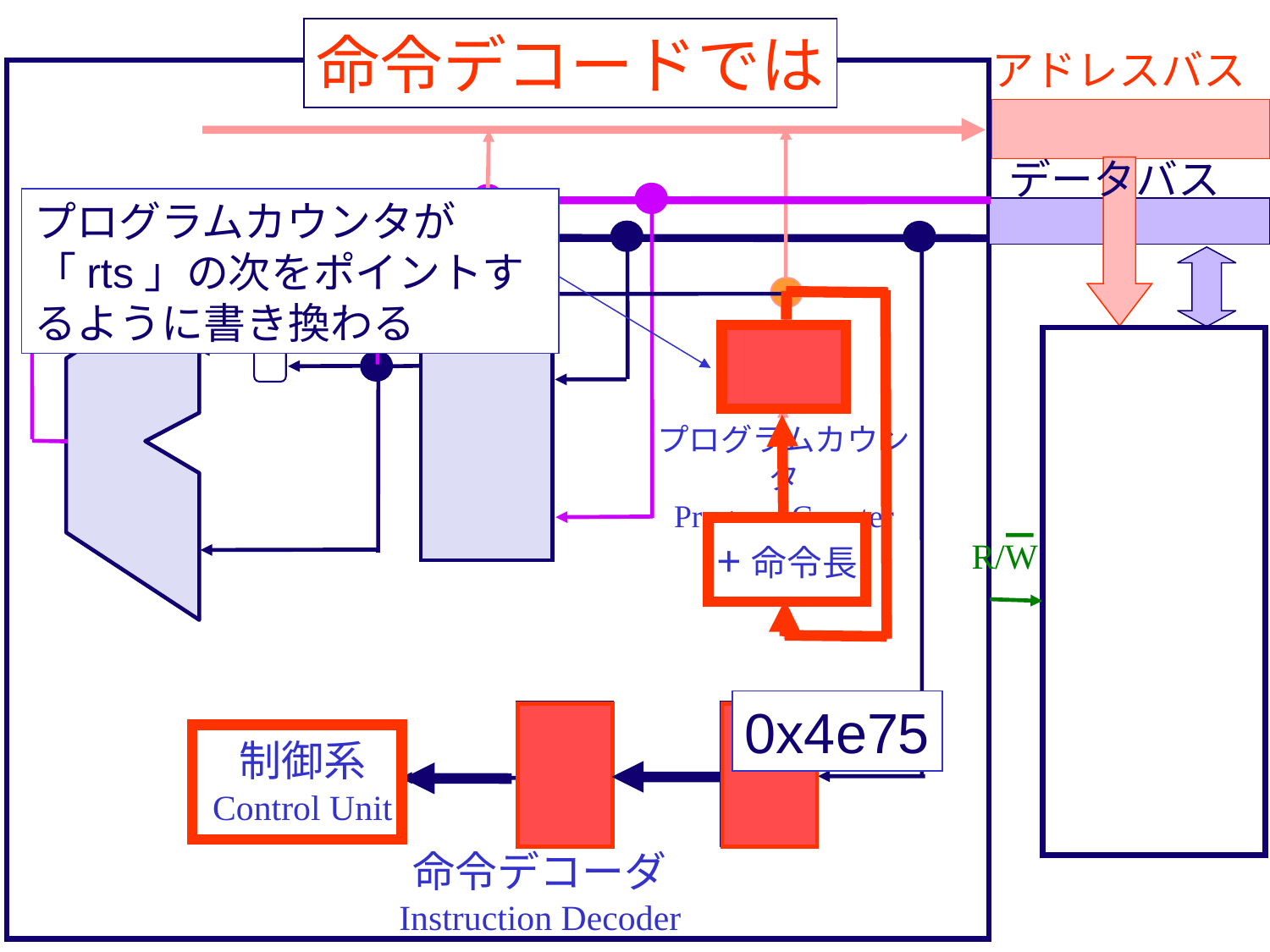

命令デコードでは
アドレスバス

データバス

プログラムカウンタが
「rts」の次をポイントするように書き換わる

プログラムカウンタ
Program Counter

+命令長

R/W

0x4e75

制御系
Control Unit

命令デコーダ
Instruction Decoder